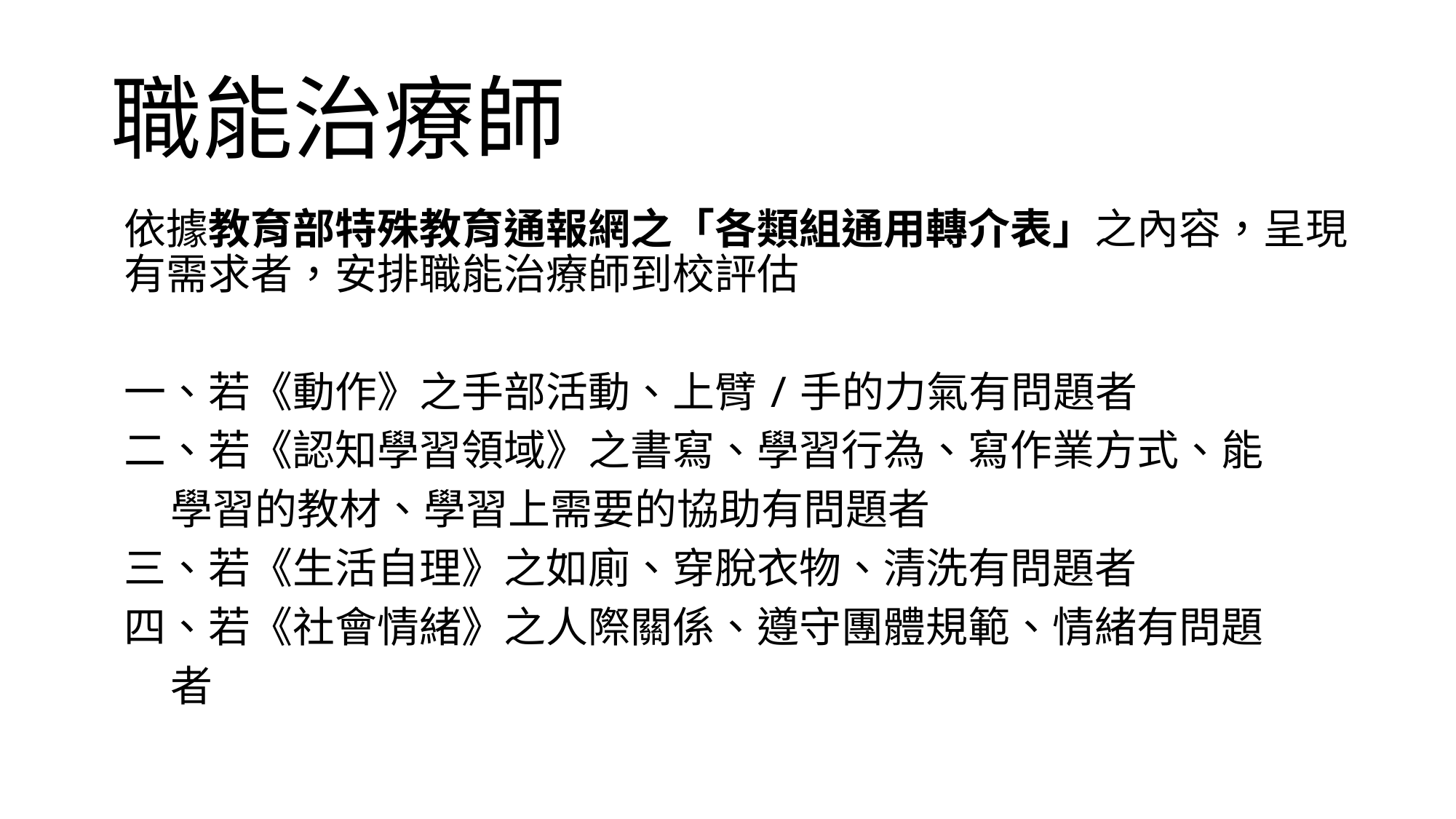

# 職能治療師
依據教育部特殊教育通報網之「各類組通用轉介表」之內容，呈現有需求者，安排職能治療師到校評估

一、若《動作》之手部活動、上臂/手的力氣有問題者
二、若《認知學習領域》之書寫、學習行為、寫作業方式、能
    學習的教材、學習上需要的協助有問題者
三、若《生活自理》之如廁、穿脫衣物、清洗有問題者
四、若《社會情緒》之人際關係、遵守團體規範、情緒有問題
    者